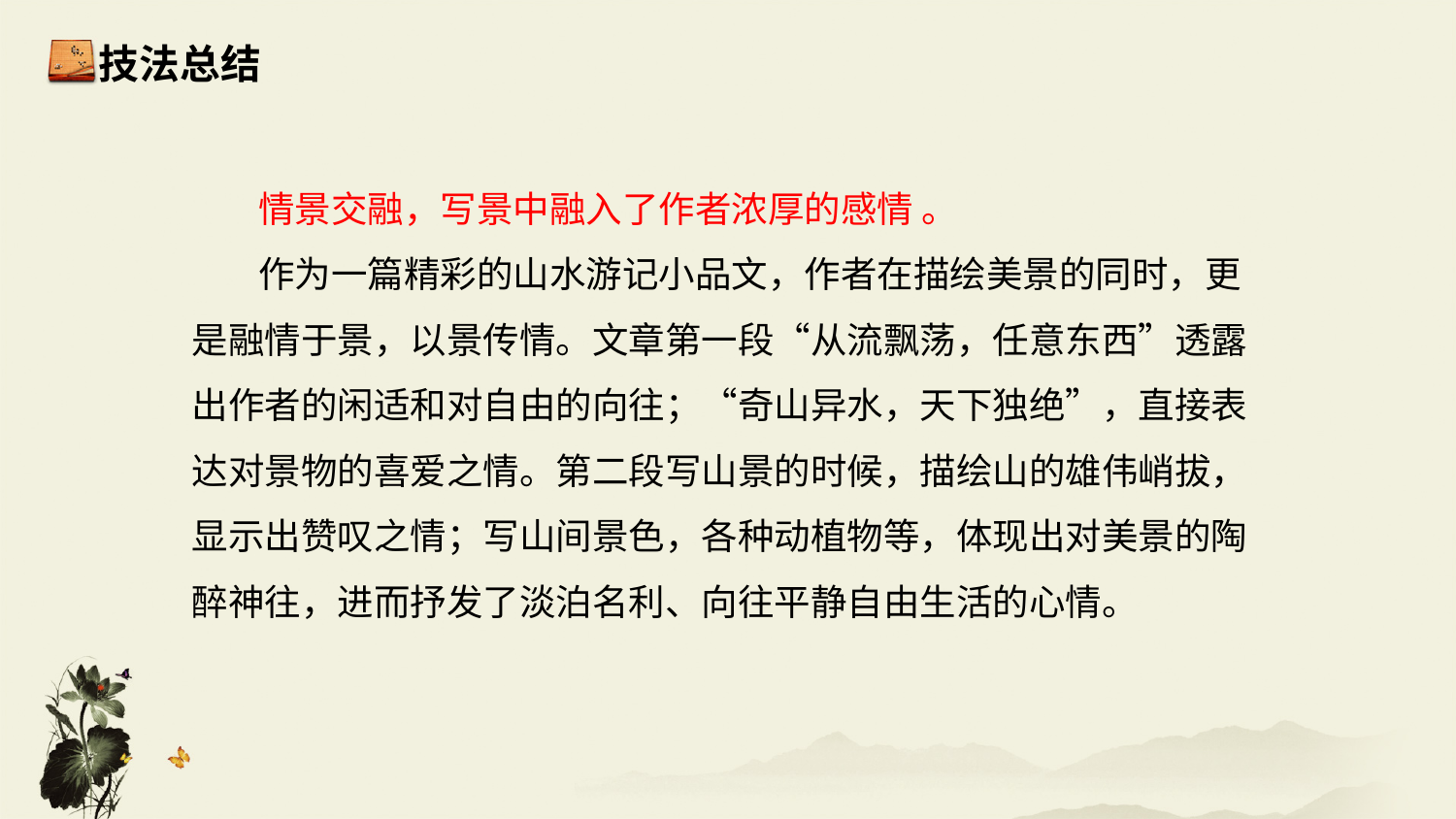

技法总结
       情景交融，写景中融入了作者浓厚的感情 。
       作为一篇精彩的山水游记小品文，作者在描绘美景的同时，更是融情于景，以景传情。文章第一段“从流飘荡，任意东西”透露出作者的闲适和对自由的向往；“奇山异水，天下独绝”，直接表达对景物的喜爱之情。第二段写山景的时候，描绘山的雄伟峭拔，显示出赞叹之情；写山间景色，各种动植物等，体现出对美景的陶醉神往，进而抒发了淡泊名利、向往平静自由生活的心情。